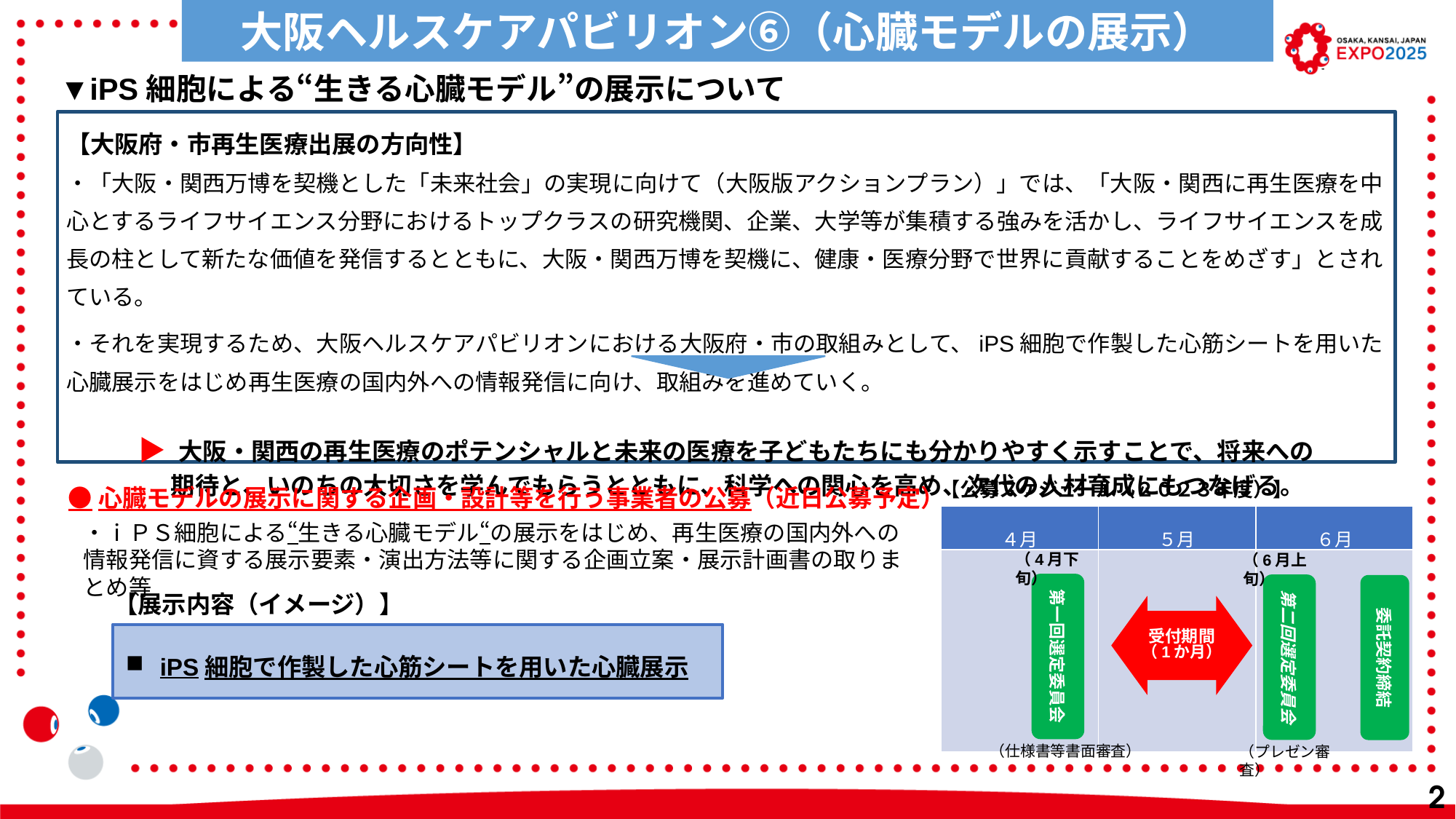

大阪ヘルスケアパビリオン⑥（心臓モデルの展示）
▼iPS細胞による“生きる心臓モデル”の展示について
【大阪府・市再生医療出展の方向性】
・「大阪・関西万博を契機とした「未来社会」の実現に向けて（大阪版アクションプラン）」では、「大阪・関西に再生医療を中心とするライフサイエンス分野におけるトップクラスの研究機関、企業、大学等が集積する強みを活かし、ライフサイエンスを成長の柱として新たな価値を発信するとともに、大阪・関西万博を契機に、健康・医療分野で世界に貢献することをめざす」とされている。
・それを実現するため、大阪ヘルスケアパビリオンにおける大阪府・市の取組みとして、iPS細胞で作製した心筋シートを用いた心臓展示をはじめ再生医療の国内外への情報発信に向け、取組みを進めていく。

▶ 大阪・関西の再生医療のポテンシャルと未来の医療を子どもたちにも分かりやすく示すことで、将来への
   期待と、いのちの大切さを学んでもらうとともに、科学への関心を高め、次代の人材育成にもつなげる。

【公募スケジュール（２０２３年度）】
●心臓モデルの展示に関する企画・設計等を行う事業者の公募（近日公募予定）
| ４月 | ５月 | ６月 |
| --- | --- | --- |
|  |  |  |
・ⅰＰＳ細胞による“生きる心臓モデル“の展示をはじめ、再生医療の国内外への情報発信に資する展示要素・演出方法等に関する企画立案・展示計画書の取りまとめ等
（4月下旬）
（6月上旬）
第一回選定委員会
第二回選定委員会
委託契約締結
受付期間
（1か月）
（仕様書等書面審査）
（プレゼン審査）
【展示内容（イメージ）】
iPS細胞で作製した心筋シートを用いた心臓展示
29